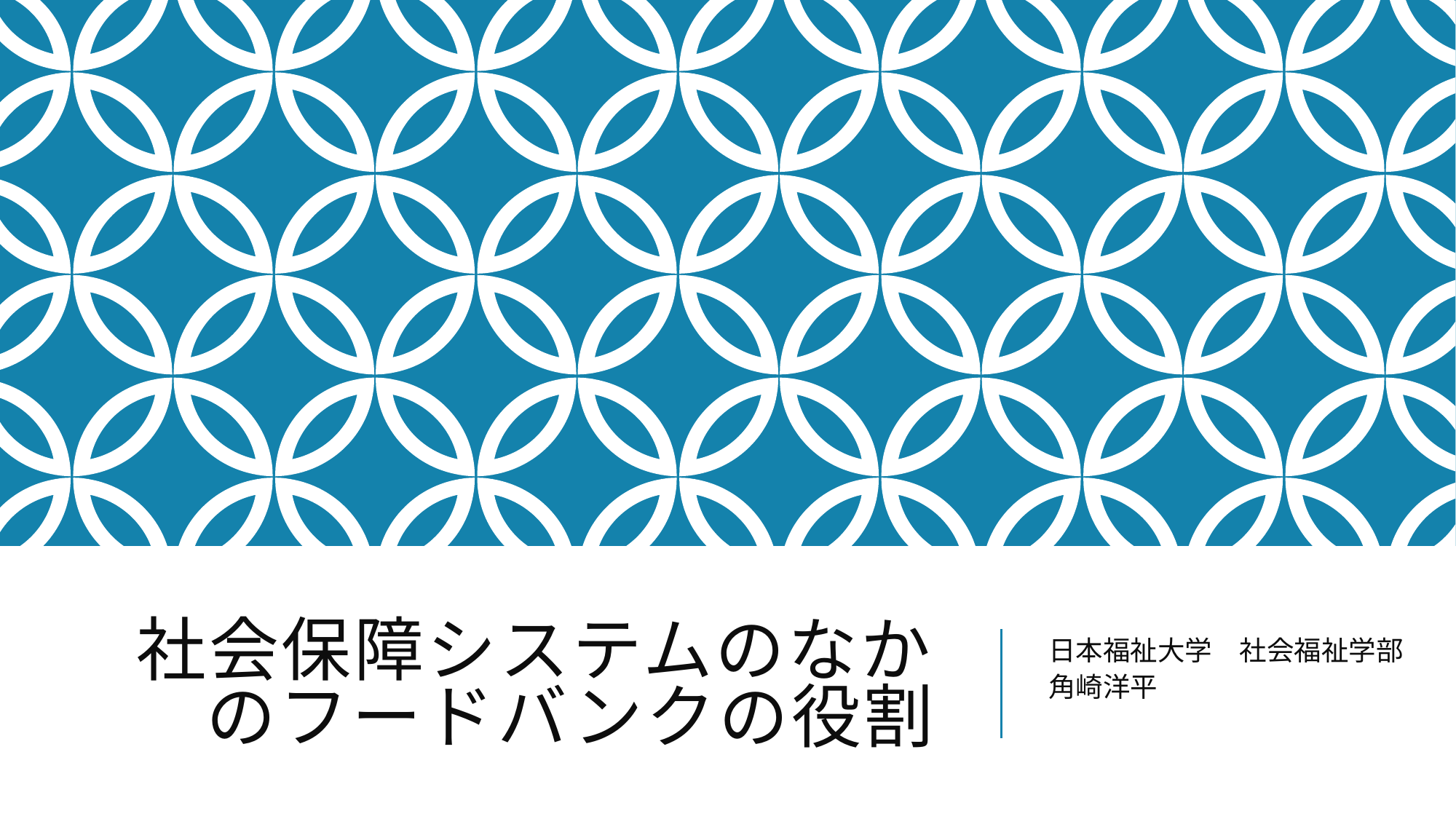

# 社会保障システムのなかのフードバンクの役割
日本福祉大学　社会福祉学部
角崎洋平